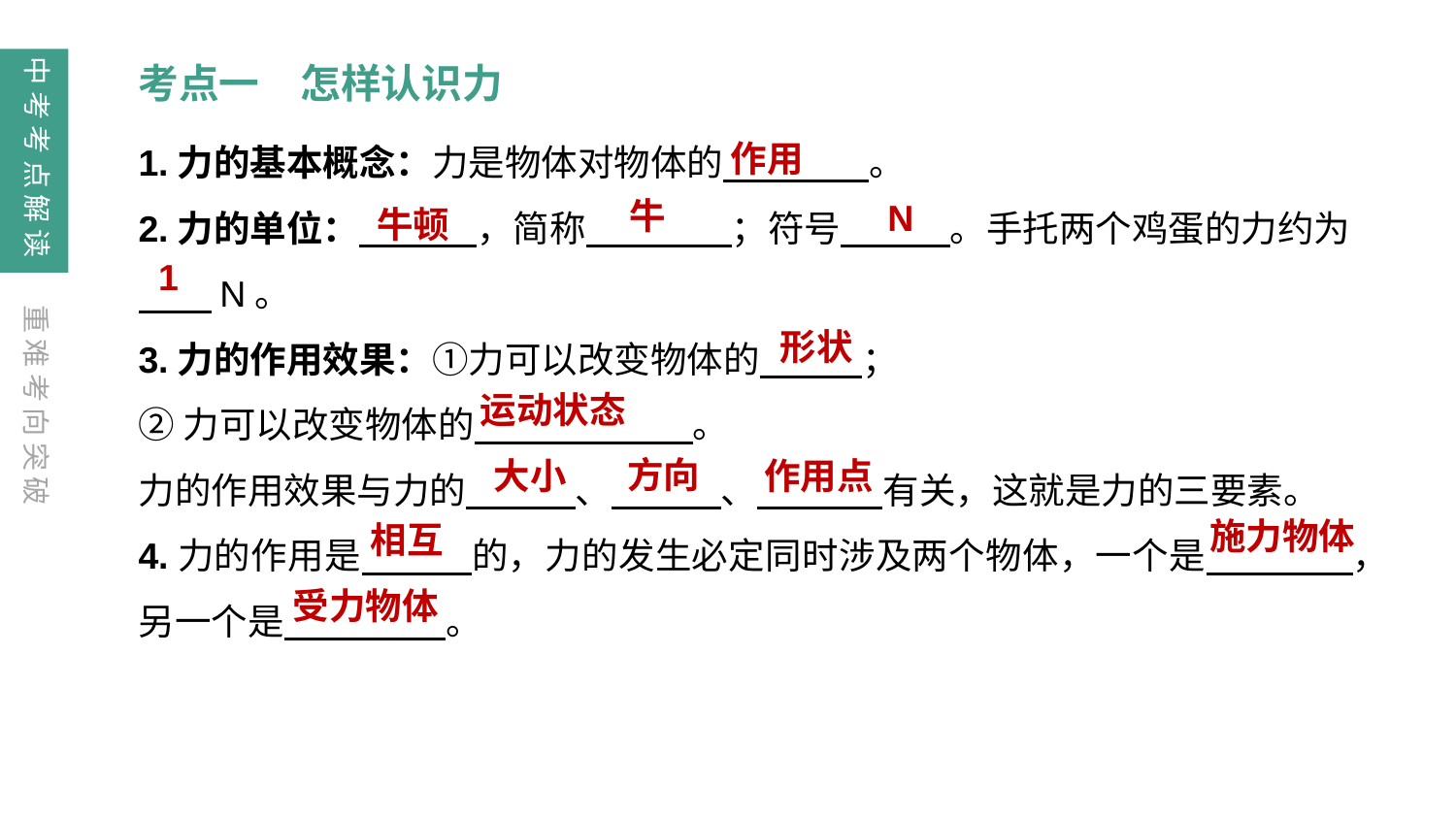

中考考点解读

考点一　怎样认识力
作用
1.力的基本概念：力是物体对物体的　　　　。
2.力的单位：　 　　，简称　　　　；符号　　　。手托两个鸡蛋的力约为
　　N。
3.力的作用效果：①力可以改变物体的　        ；
②力可以改变物体的　　　　　　。
力的作用效果与力的　　　、　　　、　　  　有关，这就是力的三要素。
4.力的作用是　　　的，力的发生必定同时涉及两个物体，一个是　　　　，另一个是　　　　  。
牛顿
牛
N
1
重难考向突破
形状
运动状态
方向
大小
作用点
施力物体
相互
受力物体